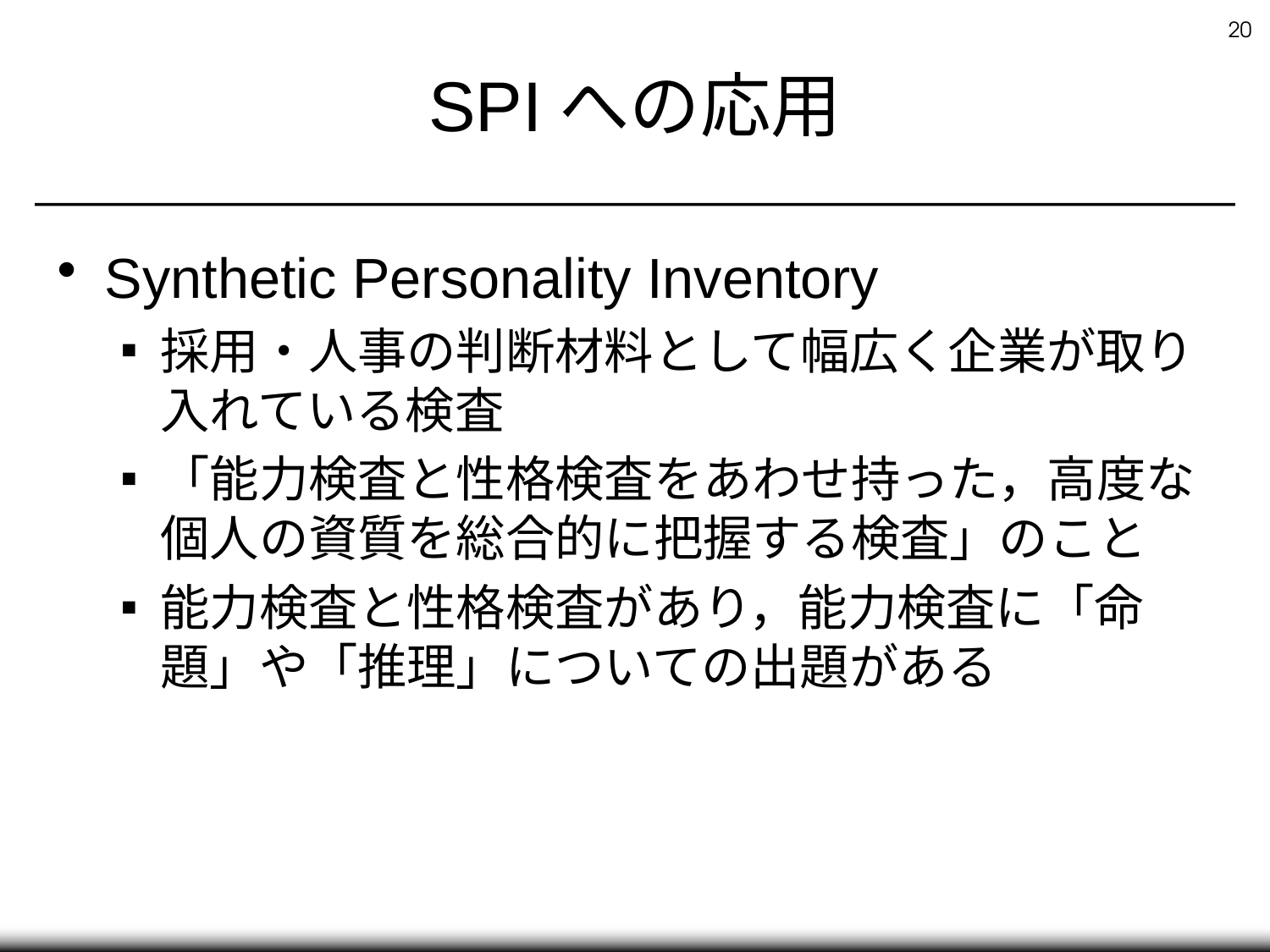

# SPIへの応用
Synthetic Personality Inventory
採用・人事の判断材料として幅広く企業が取り入れている検査
「能力検査と性格検査をあわせ持った，高度な個人の資質を総合的に把握する検査」のこと
能力検査と性格検査があり，能力検査に「命題」や「推理」についての出題がある